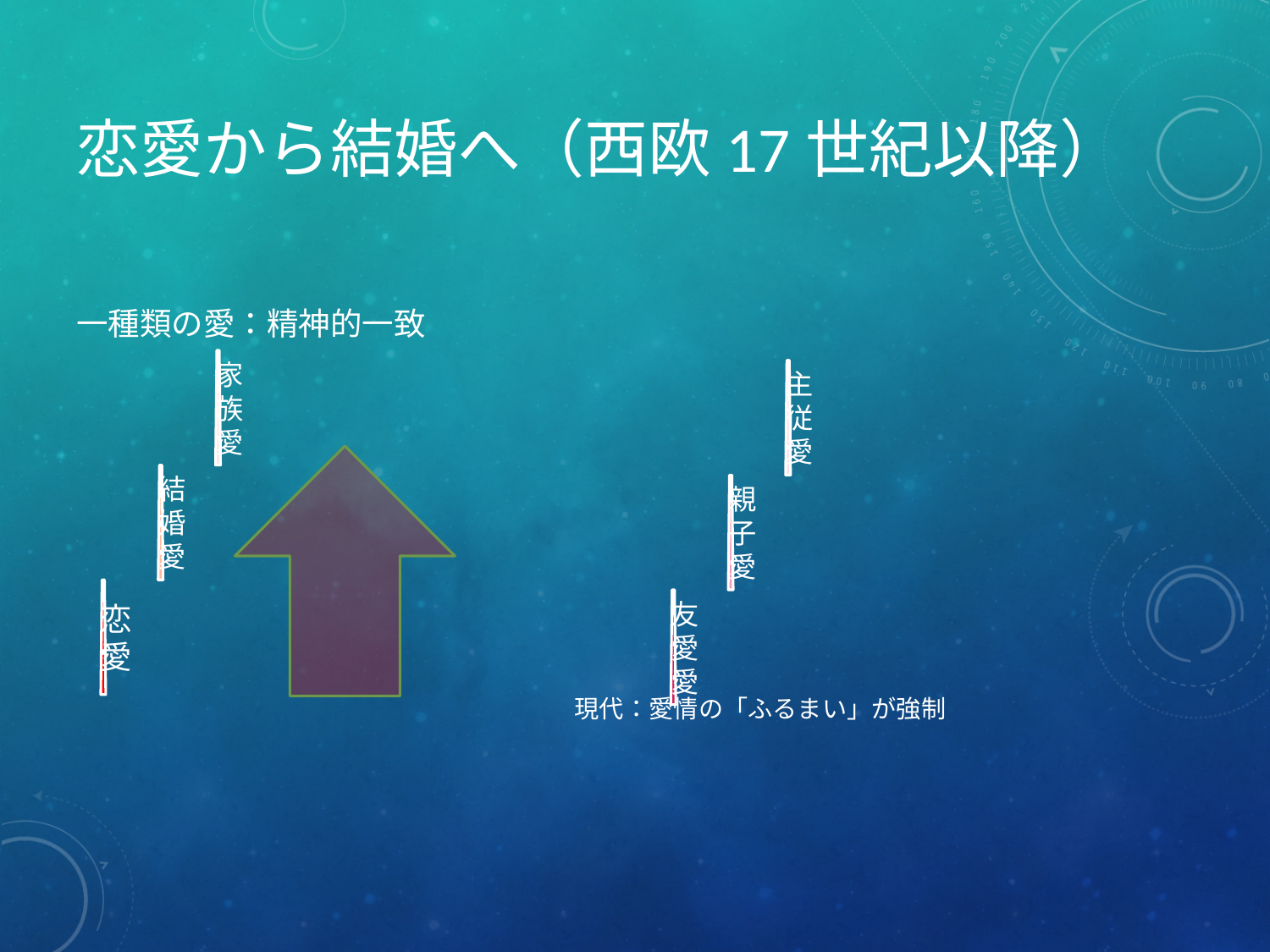

# 恋愛から結婚へ（西欧17世紀以降）
一種類の愛：精神的一致

　　　　　　　　　　　　　　　現代：愛情の「ふるまい」が強制

家族愛
結婚愛
恋愛
主従愛
親子愛
友愛愛